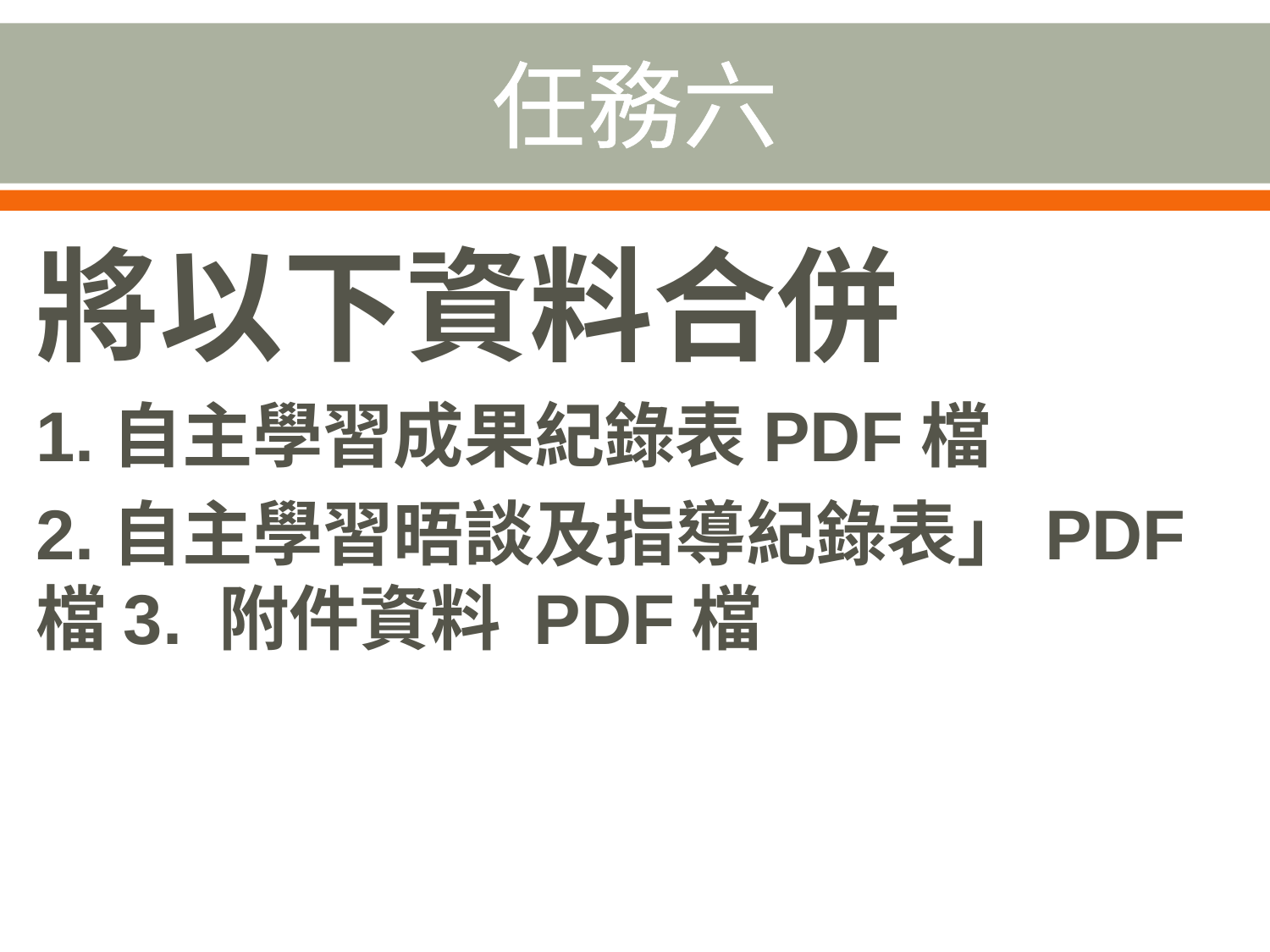

# 任務六
將以下資料合併
1.自主學習成果紀錄表PDF檔
2.自主學習晤談及指導紀錄表」PDF檔3. 附件資料 PDF檔